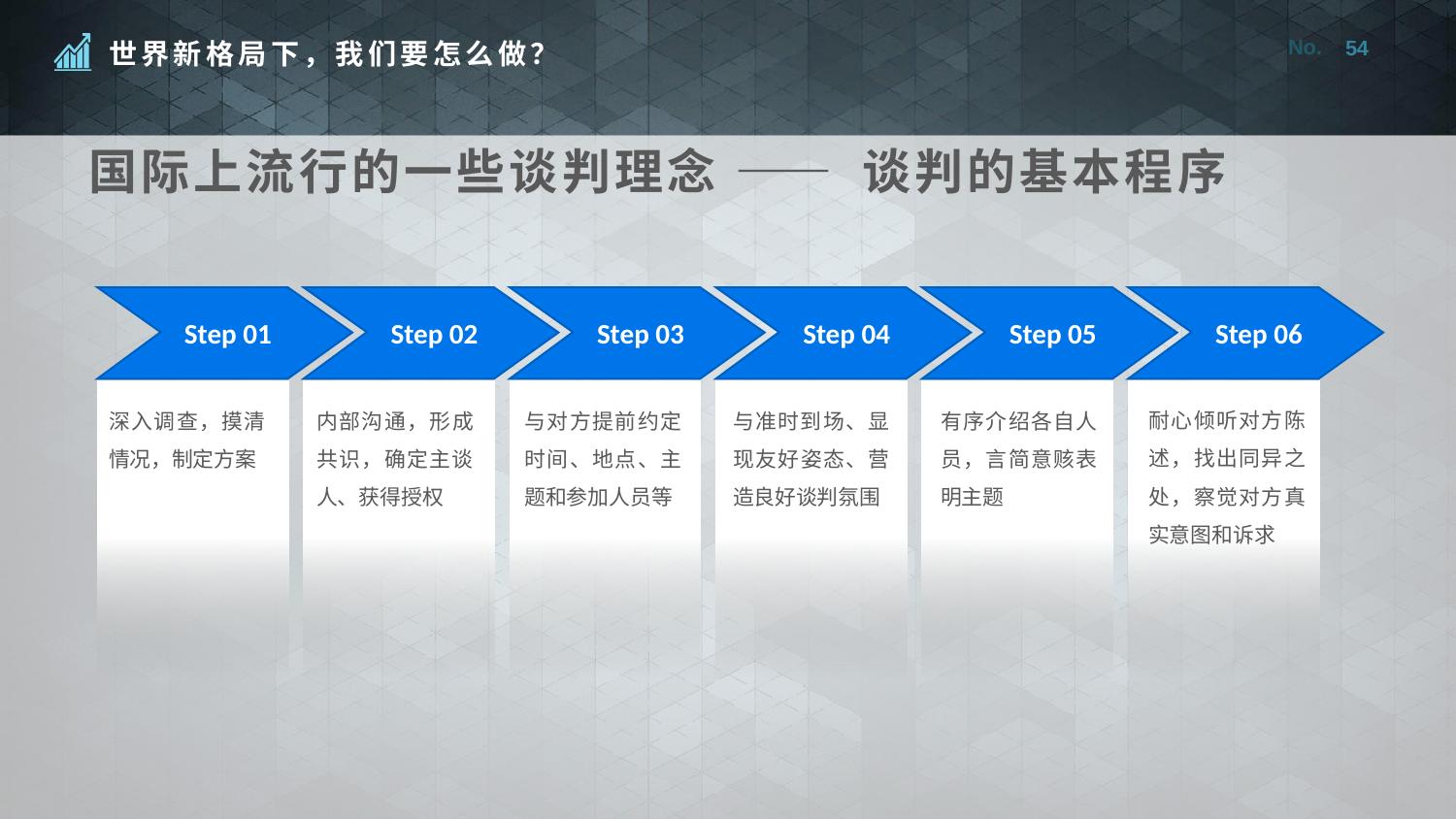

54
国际上流行的一些谈判理念 ——  谈判的基本程序

Step 01

Step 02

Step 03

Step 04

Step 05

Step 06

耐心倾听对方陈述，找出同异之处，察觉对方真实意图和诉求
深入调查，摸清情况，制定方案

内部沟通，形成共识，确定主谈人、获得授权
与对方提前约定时间、地点、主题和参加人员等
与准时到场、显现友好姿态、营造良好谈判氛围
有序介绍各自人员，言简意赅表明主题